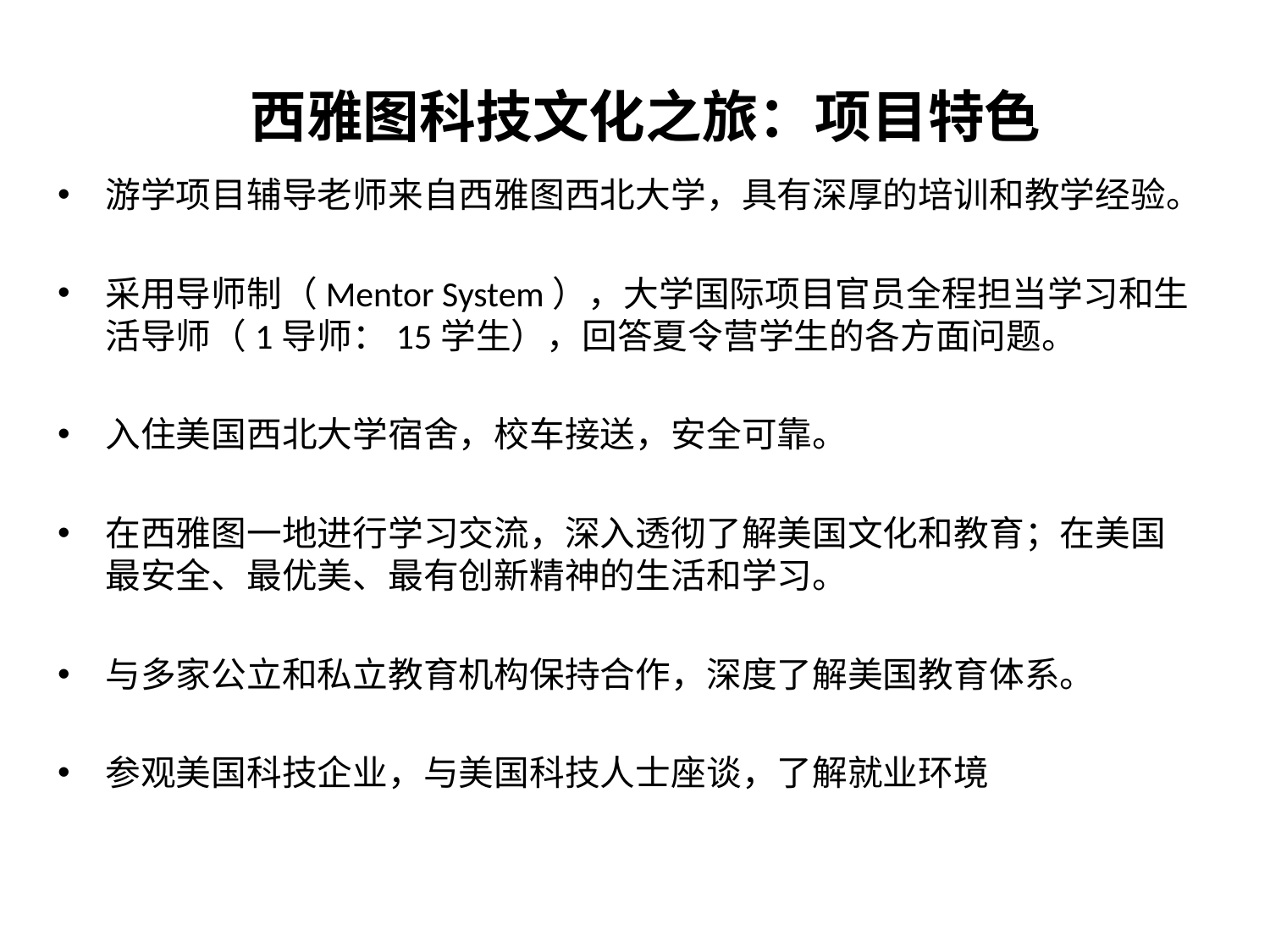

# 西雅图科技文化之旅：项目特色
游学项目辅导老师来自西雅图西北大学，具有深厚的培训和教学经验。

采用导师制（Mentor System），大学国际项目官员全程担当学习和生活导师（1导师：15学生），回答夏令营学生的各方面问题。

入住美国西北大学宿舍，校车接送，安全可靠。

在西雅图一地进行学习交流，深入透彻了解美国文化和教育；在美国最安全、最优美、最有创新精神的生活和学习。

与多家公立和私立教育机构保持合作，深度了解美国教育体系。

参观美国科技企业，与美国科技人士座谈，了解就业环境